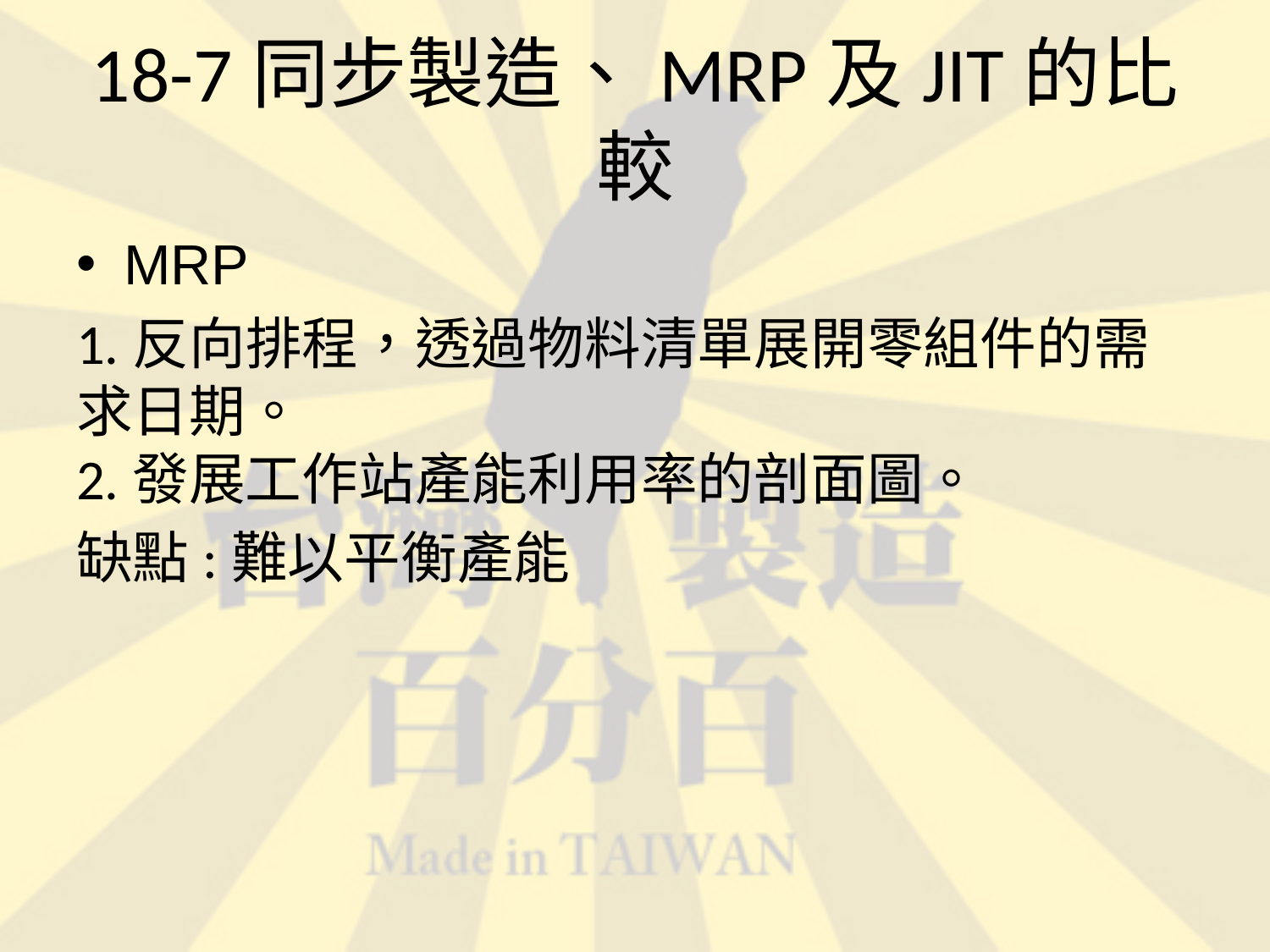

# 18-7同步製造、MRP及JIT的比較
MRP
1.反向排程，透過物料清單展開零組件的需求日期。
2.發展工作站產能利用率的剖面圖。
缺點:難以平衡產能